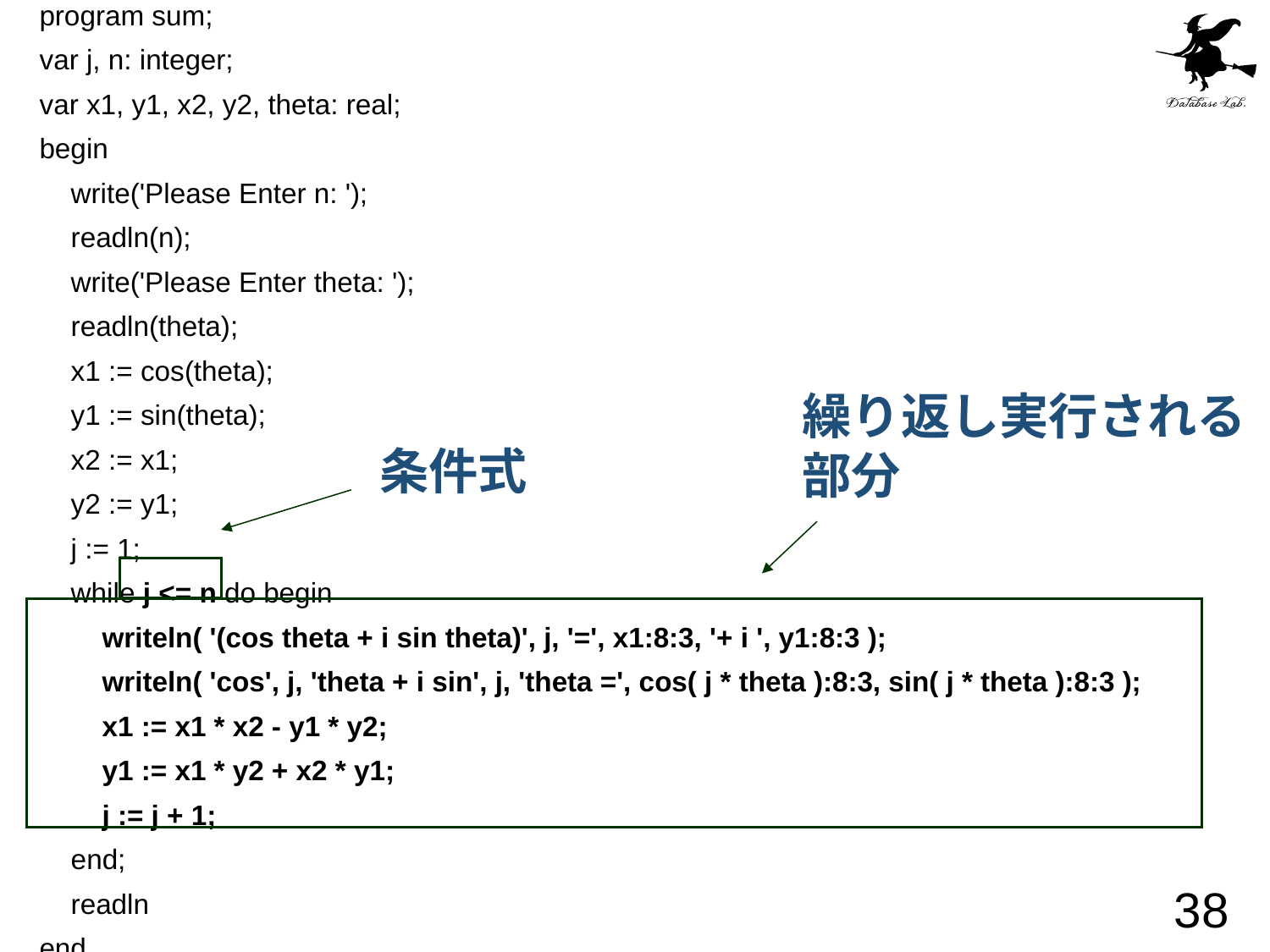

program sum;
var j, n: integer;
var x1, y1, x2, y2, theta: real;
begin
    write('Please Enter n: ');
    readln(n);
    write('Please Enter theta: ');
    readln(theta);
    x1 := cos(theta);
    y1 := sin(theta);
    x2 := x1;
    y2 := y1;
    j := 1;
    while j <= n do begin
        writeln( '(cos theta + i sin theta)', j, '=', x1:8:3, '+ i ', y1:8:3 );
        writeln( 'cos', j, 'theta + i sin', j, 'theta =', cos( j * theta ):8:3, sin( j * theta ):8:3 );
        x1 := x1 * x2 - y1 * y2;
        y1 := x1 * y2 + x2 * y1;
        j := j + 1;
    end;
    readln
end.

繰り返し実行される
部分
条件式

38